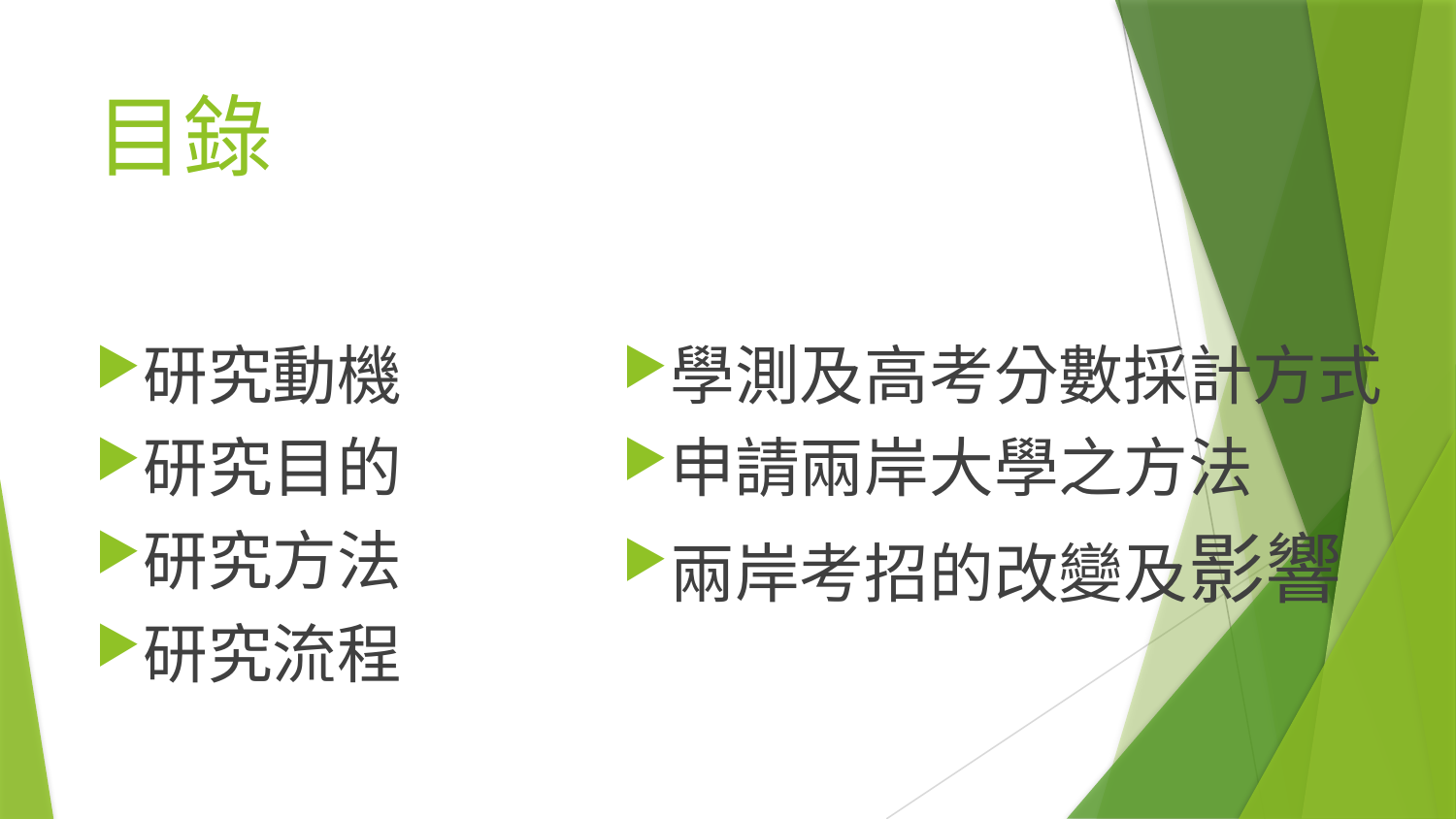

# 目錄

研究動機
研究目的
研究方法
研究流程

學測及高考分數採計方式
申請兩岸大學之方法
兩岸考招的改變及影響